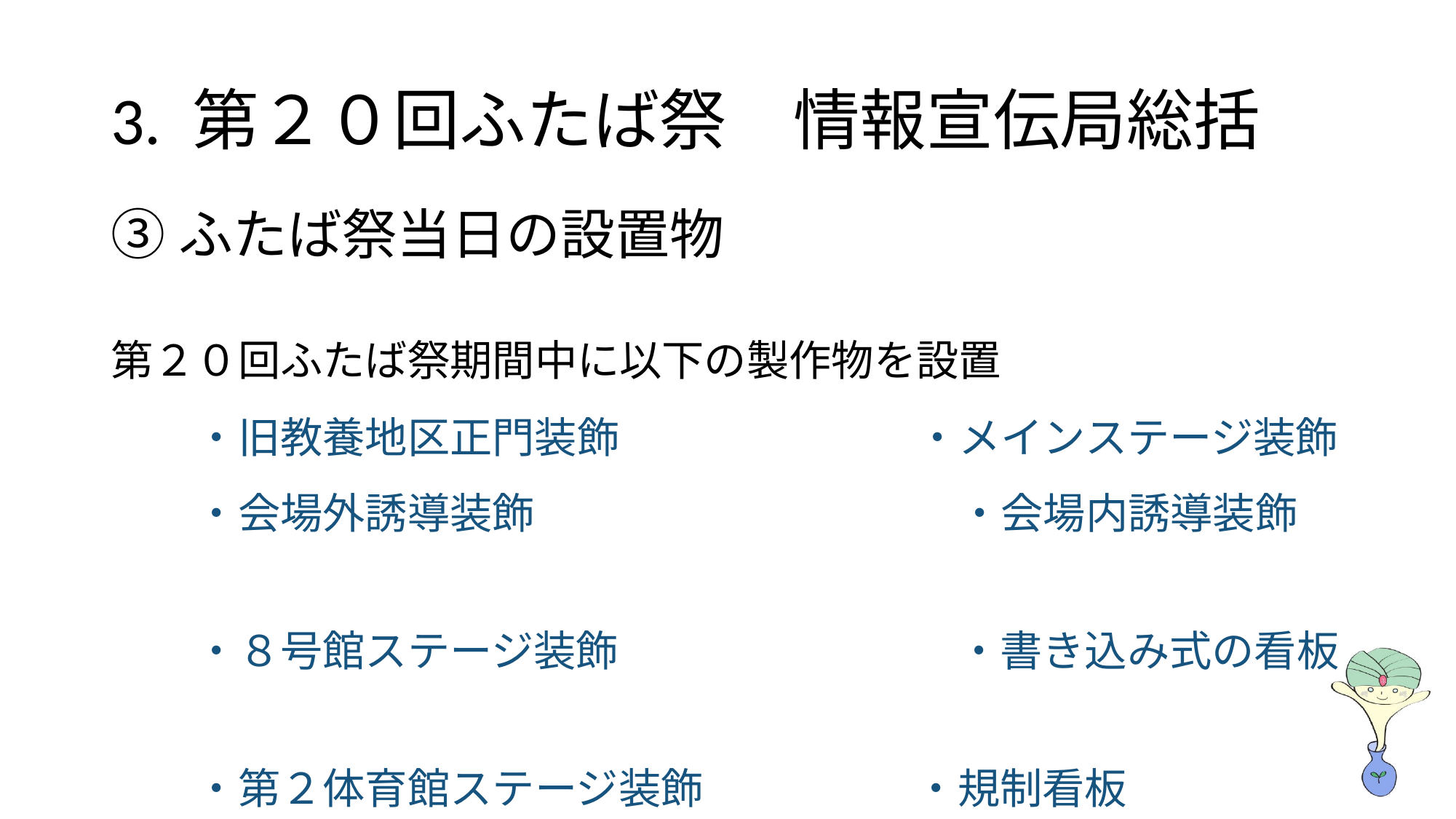

# 3. 第２０回ふたば祭　情報宣伝局総括
③ふたば祭当日の設置物

第２０回ふたば祭期間中に以下の製作物を設置
　　・旧教養地区正門装飾　　　　　　　・メインステージ装飾
　　・会場外誘導装飾　　　　　　　　　　・会場内誘導装飾
　　・８号館ステージ装飾　　　　　　　　・書き込み式の看板
　　・第２体育館ステージ装飾　　　　　・規制看板
　　・教室企画の宣伝看